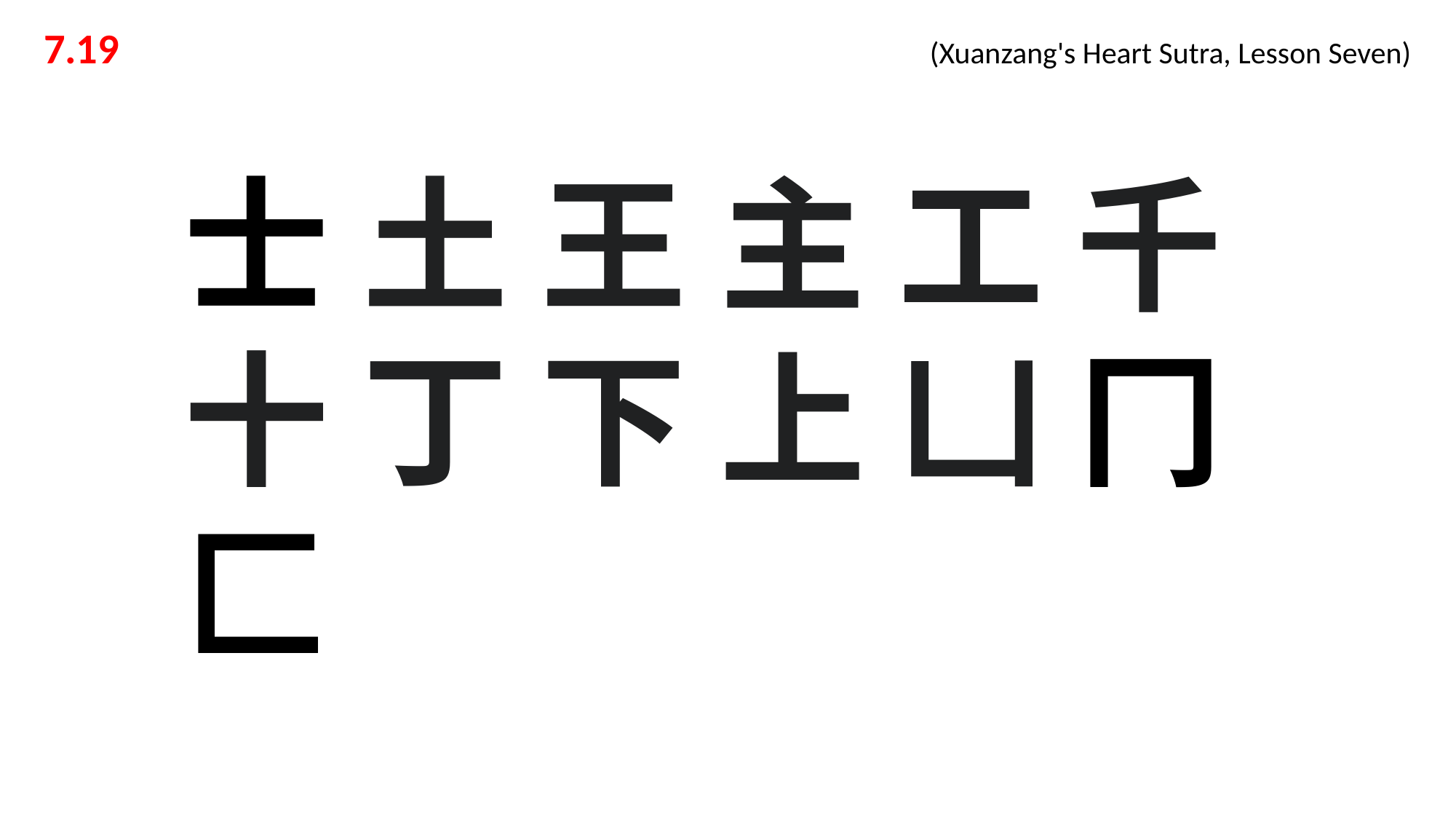

7.19  			  			                        (Xuanzang's Heart Sutra, Lesson Seven)
士 土 王 主 工 千 十 丁 下 上 凵 冂 匚